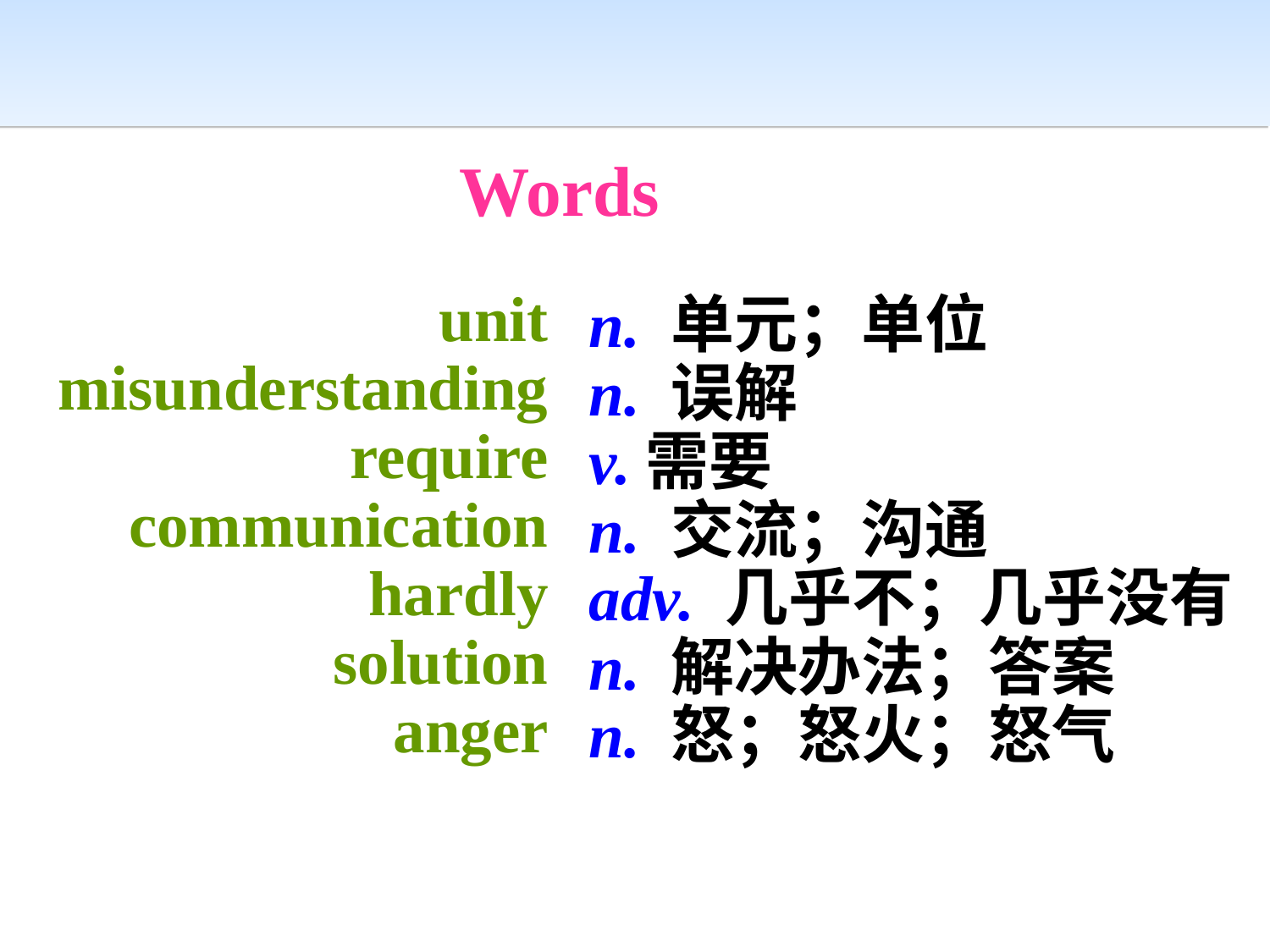

Words
unit
misunderstanding
require
communication
hardly
solution
anger
n. 单元；单位
n. 误解
v.需要
n. 交流；沟通
adv. 几乎不；几乎没有
n. 解决办法；答案
n. 怒；怒火；怒气